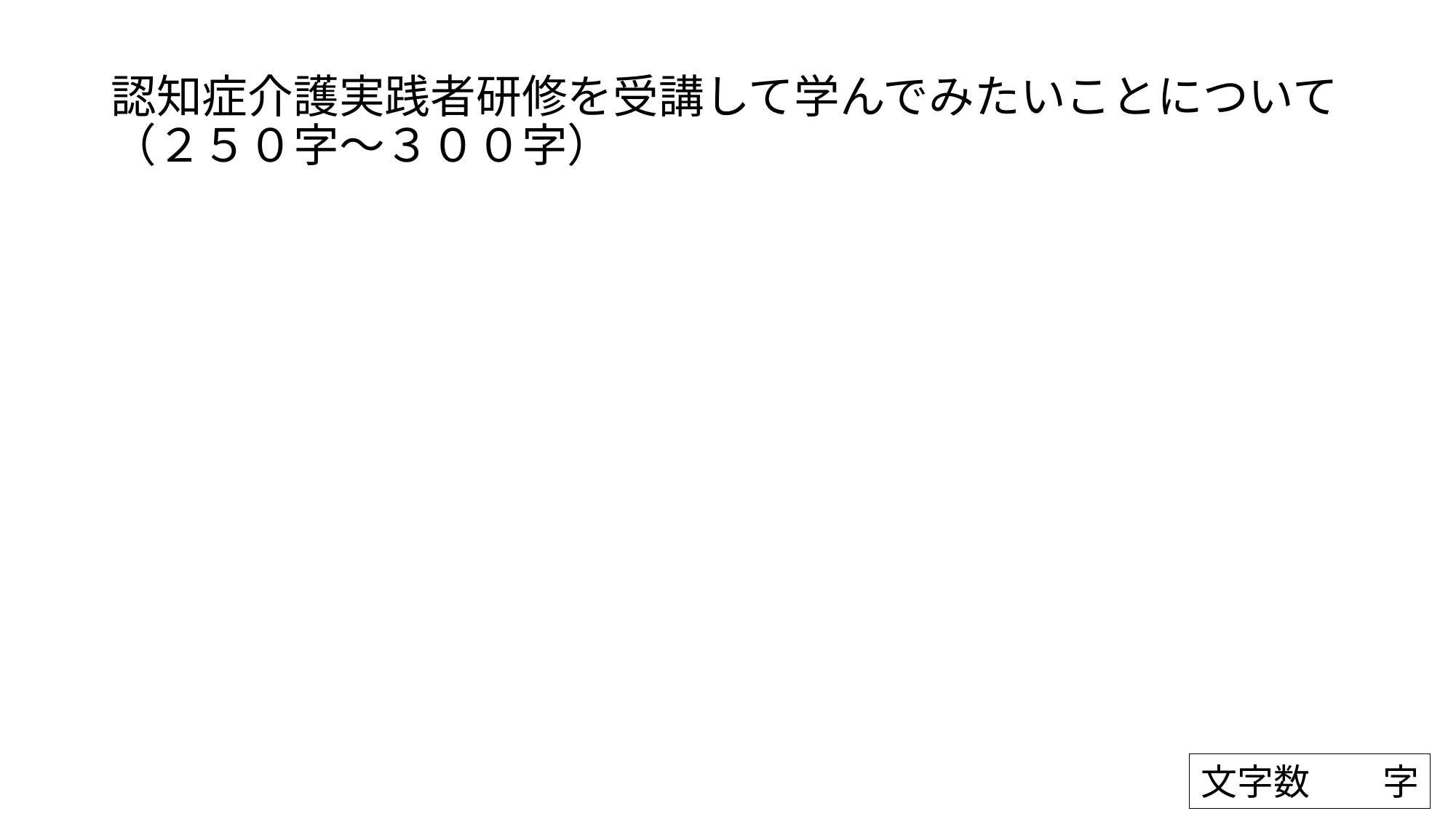

# 認知症介護実践者研修を受講して学んでみたいことについて （２５０字～３００字）

文字数　　字